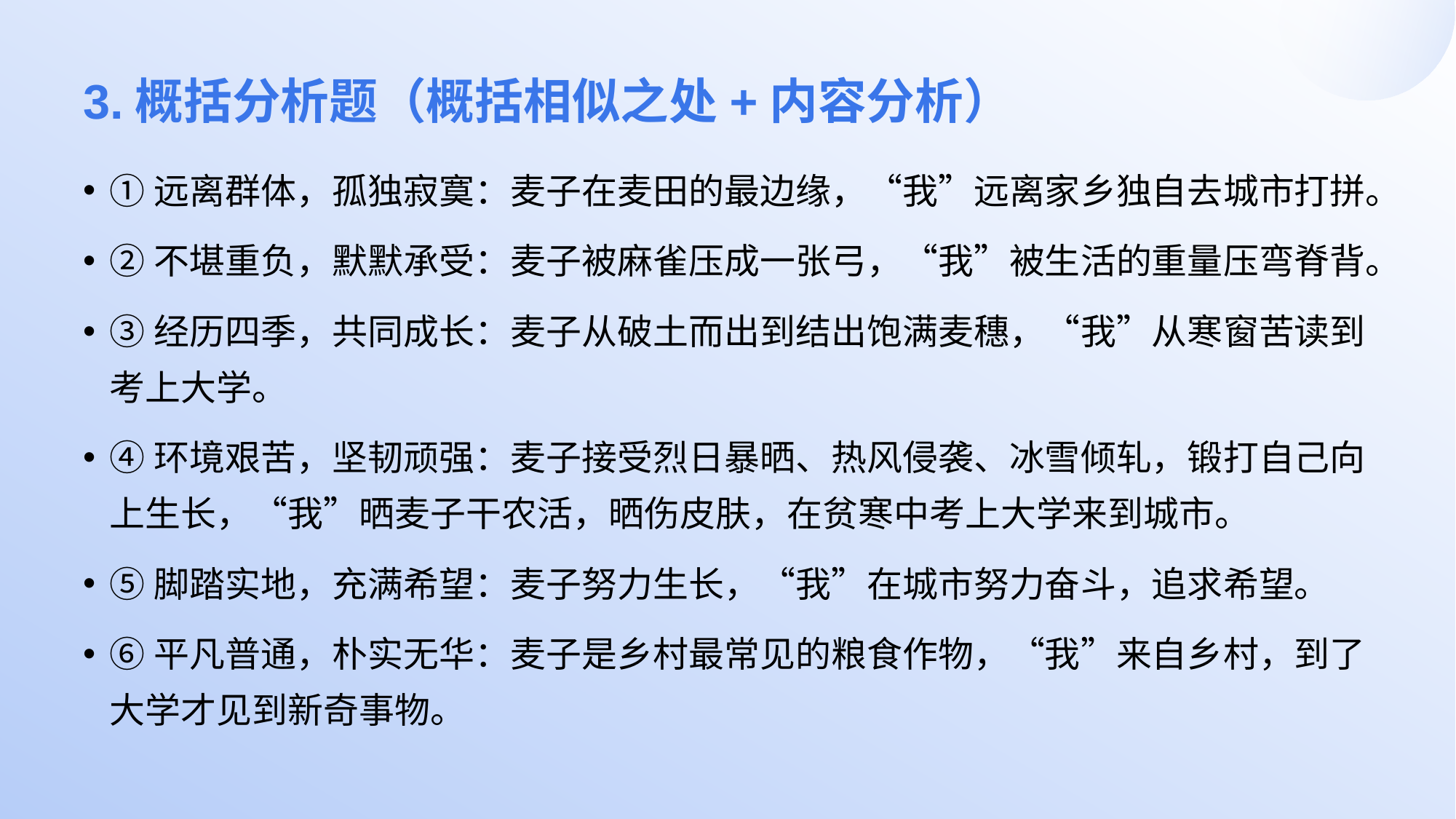

# 3.概括分析题（概括相似之处+内容分析）
①远离群体，孤独寂寞：麦子在麦田的最边缘，“我”远离家乡独自去城市打拼。
②不堪重负，默默承受：麦子被麻雀压成一张弓，“我”被生活的重量压弯脊背。
③经历四季，共同成长：麦子从破土而出到结出饱满麦穗，“我”从寒窗苦读到考上大学。
④环境艰苦，坚韧顽强：麦子接受烈日暴晒、热风侵袭、冰雪倾轧，锻打自己向上生长，“我”晒麦子干农活，晒伤皮肤，在贫寒中考上大学来到城市。
⑤脚踏实地，充满希望：麦子努力生长，“我”在城市努力奋斗，追求希望。
⑥平凡普通，朴实无华：麦子是乡村最常见的粮食作物，“我”来自乡村，到了大学才见到新奇事物。